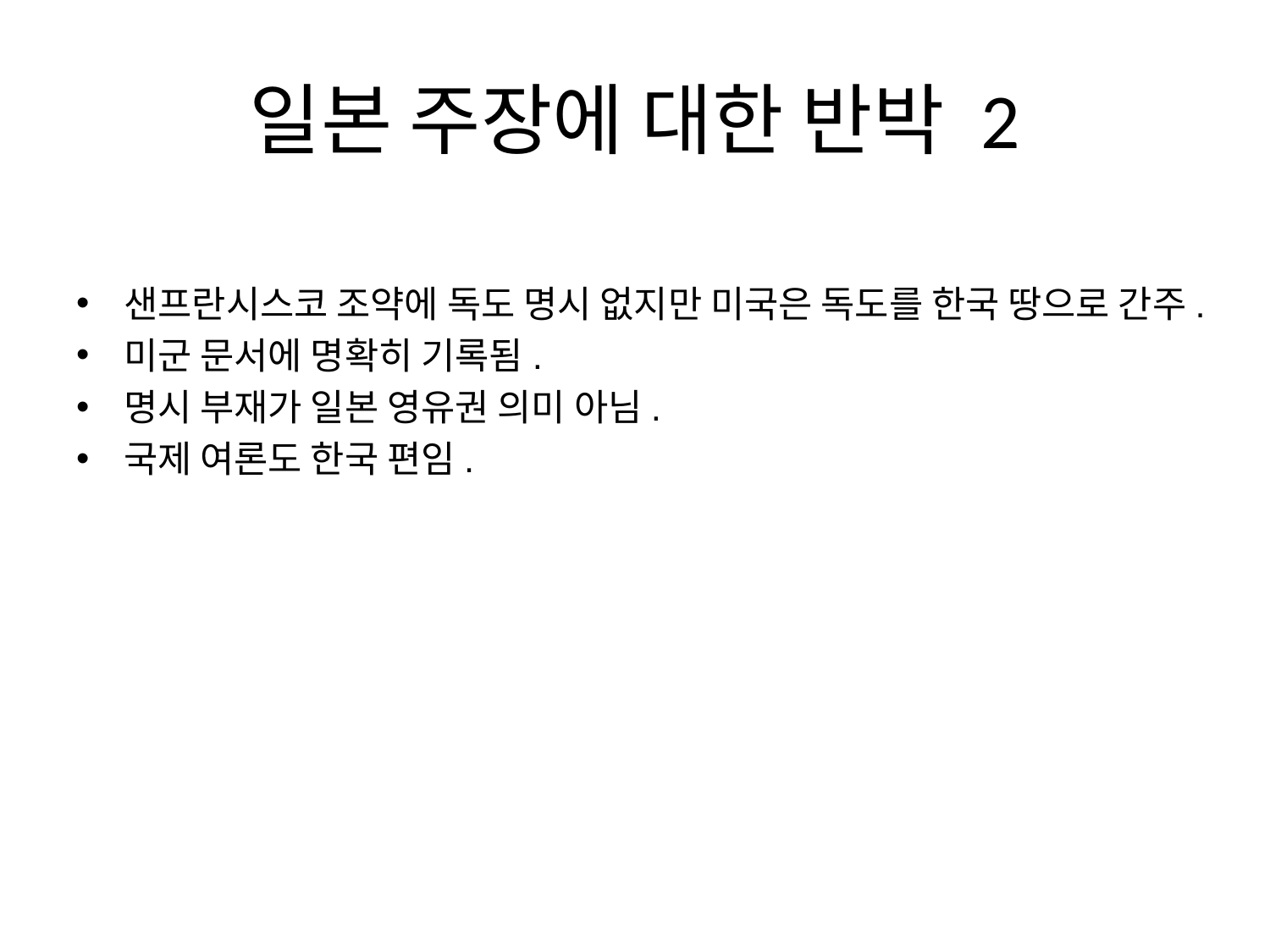

# 일본 주장에 대한 반박 2

샌프란시스코 조약에 독도 명시 없지만 미국은 독도를 한국 땅으로 간주.
미군 문서에 명확히 기록됨.
명시 부재가 일본 영유권 의미 아님.
국제 여론도 한국 편임.